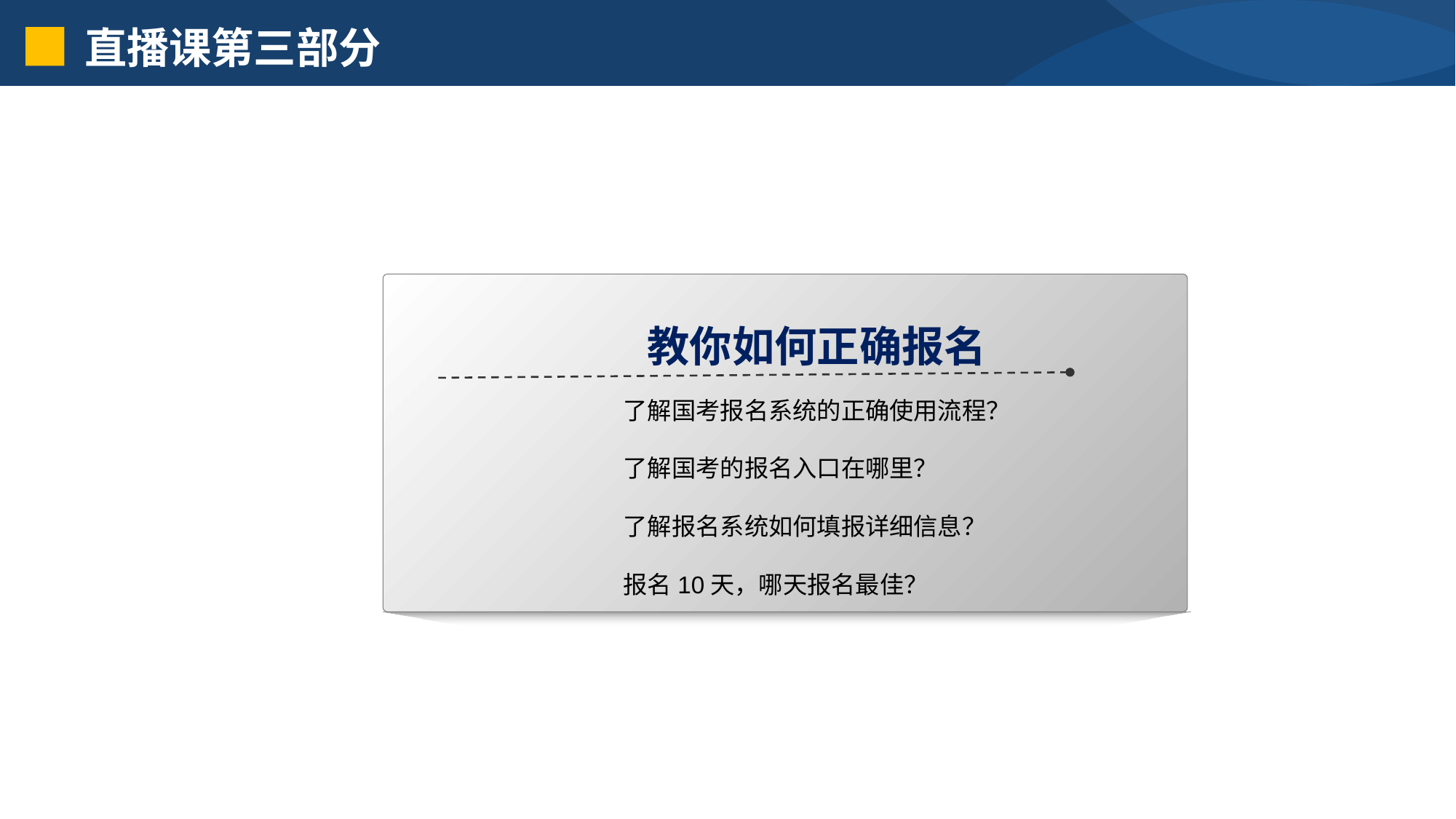

直播课第三部分

教你如何正确报名

了解国考报名系统的正确使用流程？

了解国考的报名入口在哪里？

了解报名系统如何填报详细信息？

报名10天，哪天报名最佳？